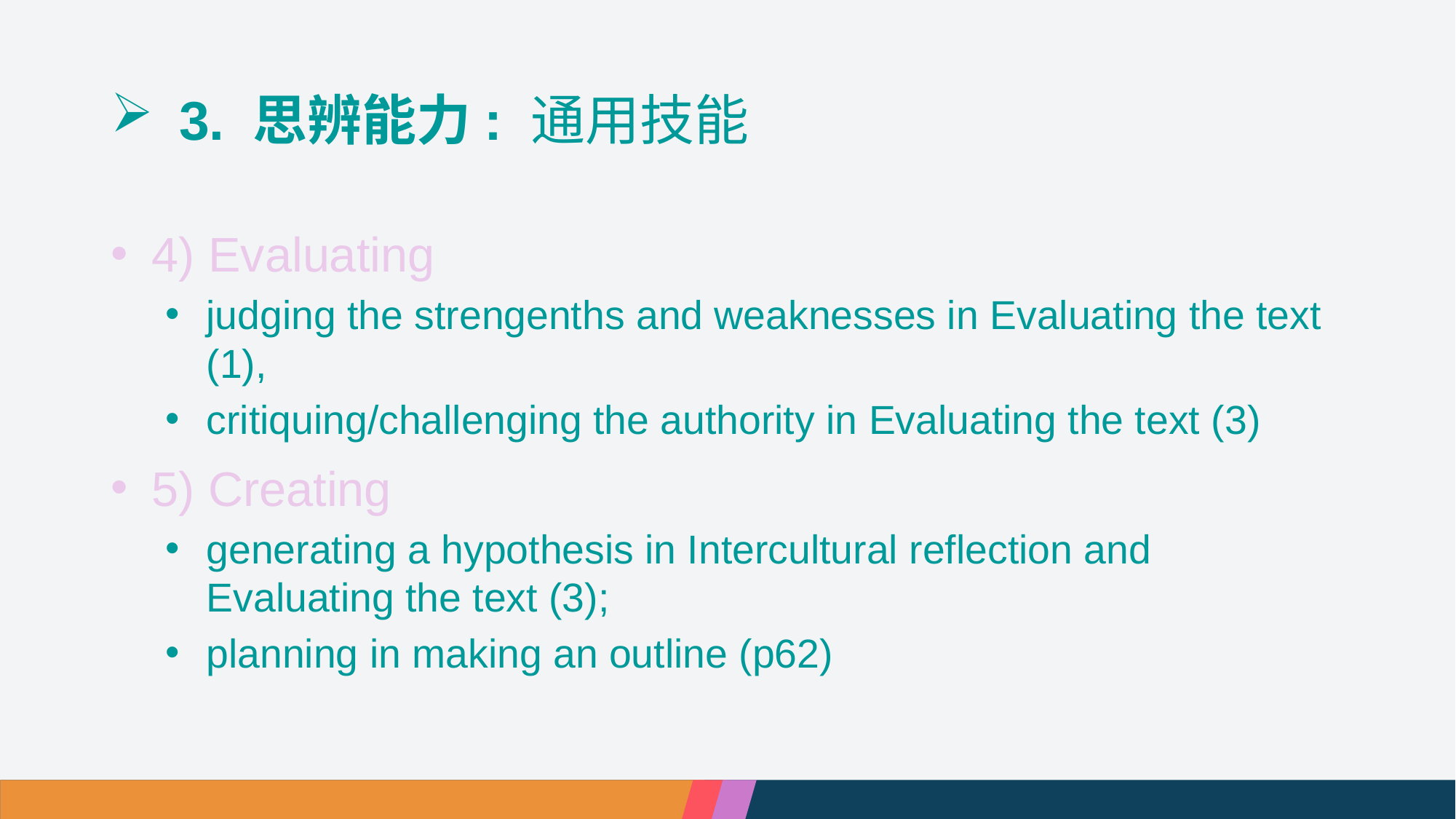

# 3. 思辨能力: 通用技能
4) Evaluating
judging the strengenths and weaknesses in Evaluating the text (1),
critiquing/challenging the authority in Evaluating the text (3)
5) Creating
generating a hypothesis in Intercultural reflection and Evaluating the text (3);
planning in making an outline (p62)